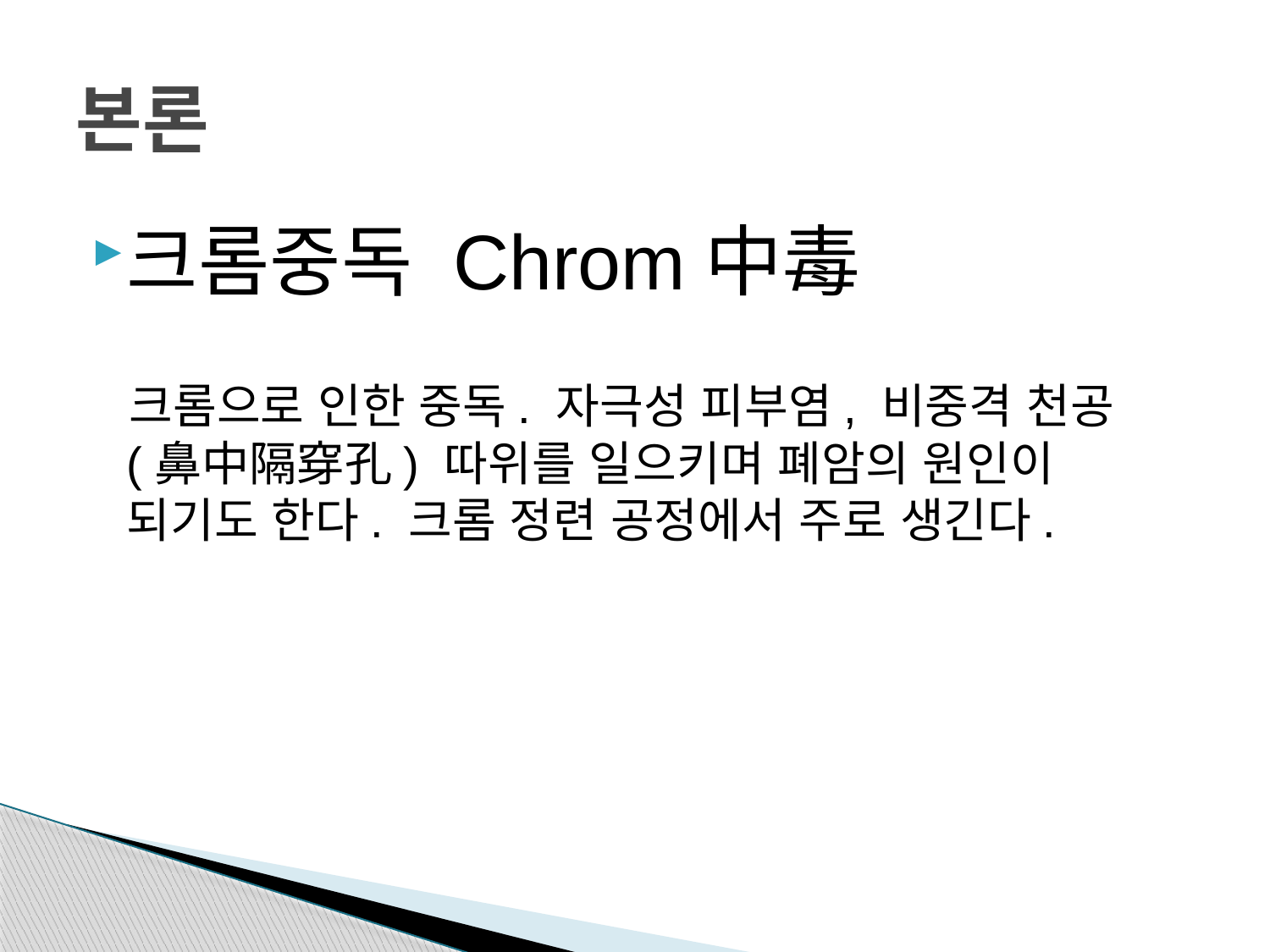

# 본론
크롬중독 Chrom中毒

  크롬으로 인한 중독. 자극성 피부염, 비중격 천공(鼻中隔穿孔) 따위를 일으키며 폐암의 원인이 되기도 한다. 크롬 정련 공정에서 주로 생긴다.